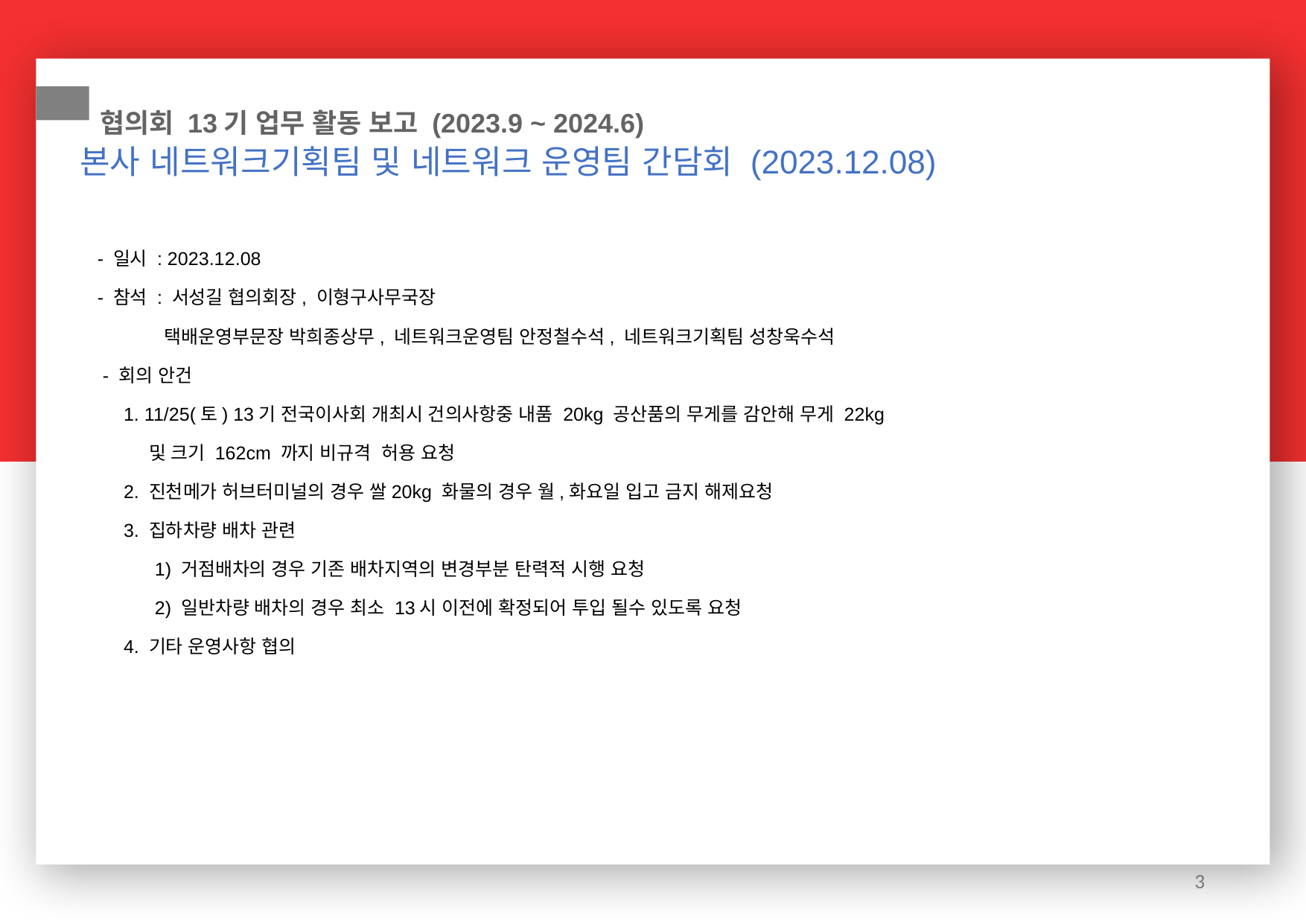

협의회 13기 업무 활동 보고 (2023.9 ~ 2024.6)

본사 네트워크기획팀 및 네트워크 운영팀 간담회 (2023.12.08)

      - 일시 : 2023.12.08
      - 참석 : 서성길 협의회장, 이형구사무국장
                  택배운영부문장 박희종상무, 네트워크운영팀 안정철수석, 네트워크기획팀 성창욱수석
       - 회의 안건
           1. 11/25(토) 13기 전국이사회 개최시 건의사항중 내품 20kg 공산품의 무게를 감안해 무게 22kg
               및 크기 162cm 까지 비규격  허용 요청
           2. 진천메가 허브터미널의 경우 쌀20kg 화물의 경우 월,화요일 입고 금지 해제요청
           3. 집하차량 배차 관련
                 1) 거점배차의 경우 기존 배차지역의 변경부분 탄력적 시행 요청
                 2) 일반차량 배차의 경우 최소 13시 이전에 확정되어 투입 될수 있도록 요청
           4. 기타 운영사항 협의

3